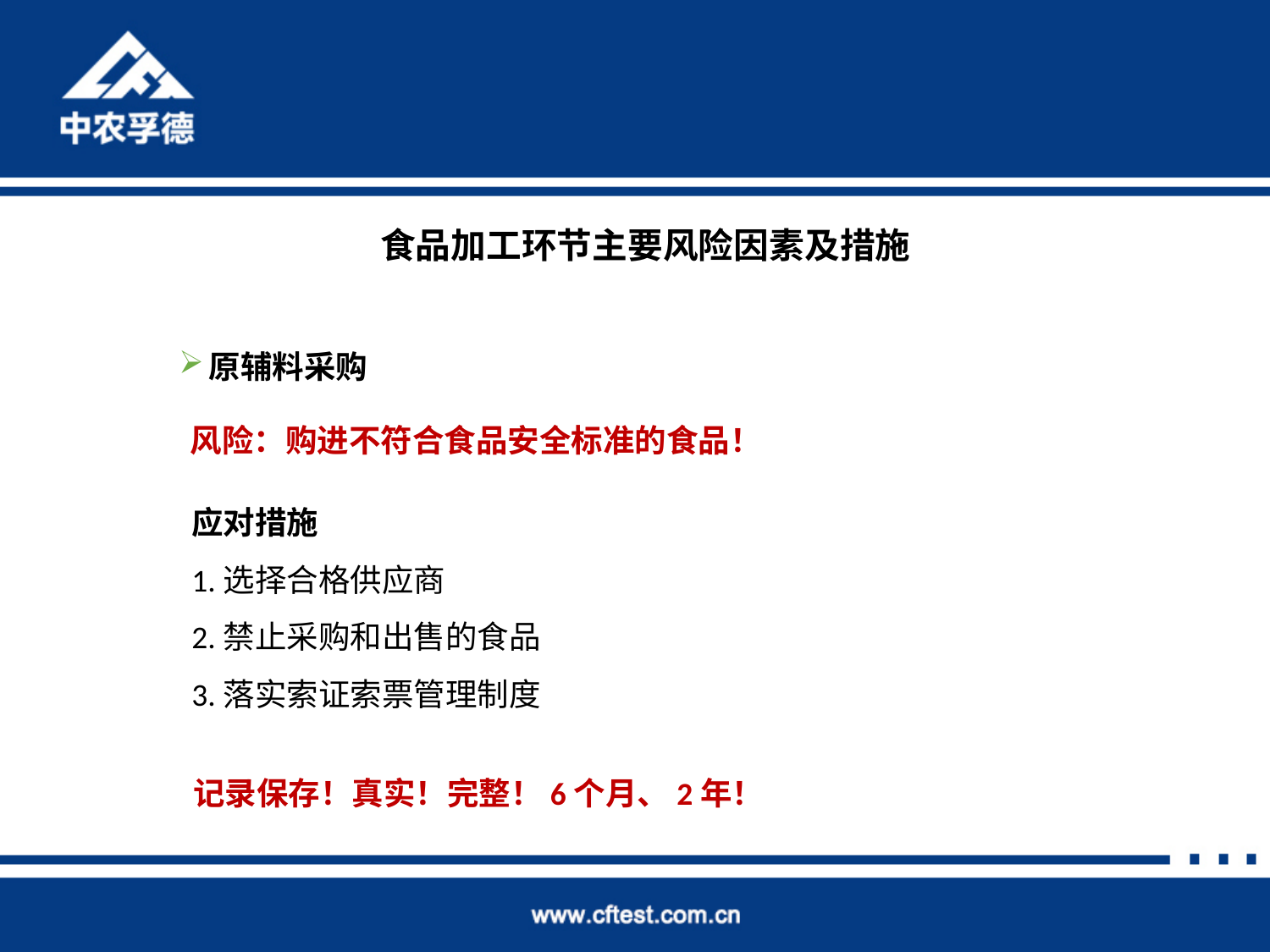

食品加工环节主要风险因素及措施
原辅料采购
风险：购进不符合食品安全标准的食品！
应对措施
1.选择合格供应商
2.禁止采购和出售的食品
3.落实索证索票管理制度
记录保存！真实！完整！6个月、2年！